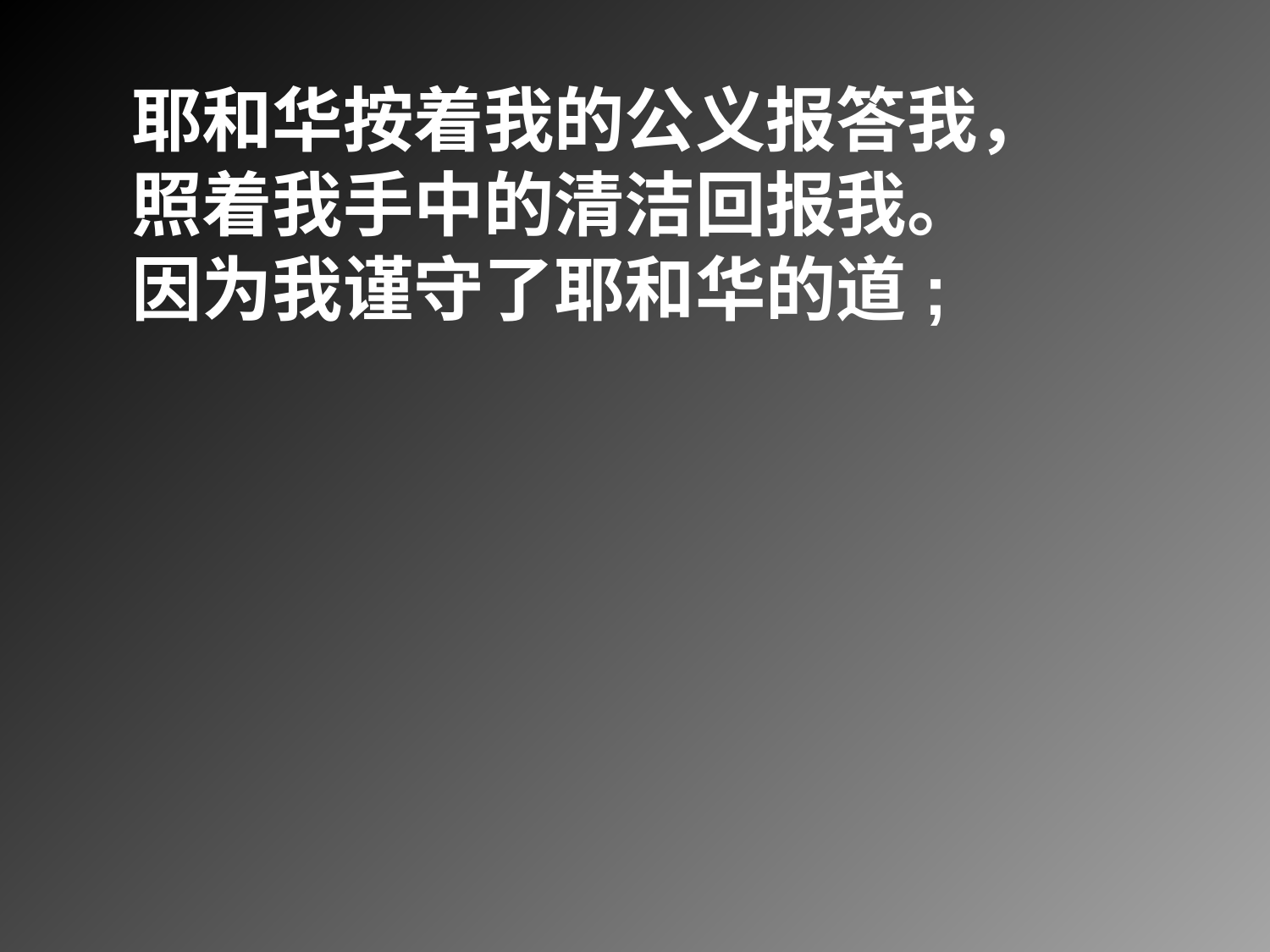

耶和华按着我的公义报答我，
照着我手中的清洁回报我。
因为我谨守了耶和华的道;